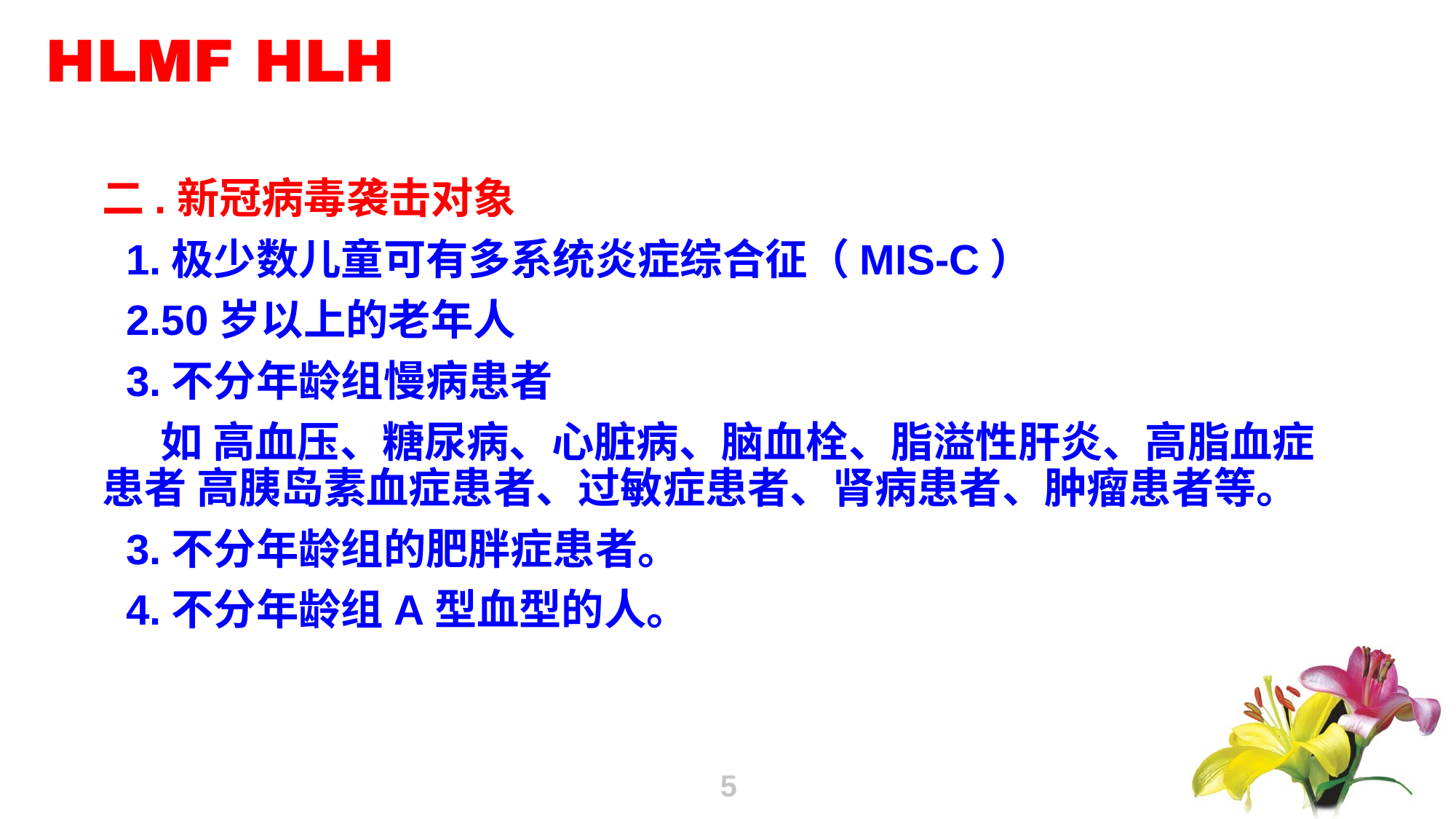

二.新冠病毒袭击对象
  1.极少数儿童可有多系统炎症综合征（MIS-C）
  2.50岁以上的老年人
  3.不分年龄组慢病患者
     如 高血压、糖尿病、心脏病、脑血栓、脂溢性肝炎、高脂血症患者 高胰岛素血症患者、过敏症患者、肾病患者、肿瘤患者等。
  3.不分年龄组的肥胖症患者。
  4.不分年龄组A型血型的人。

5